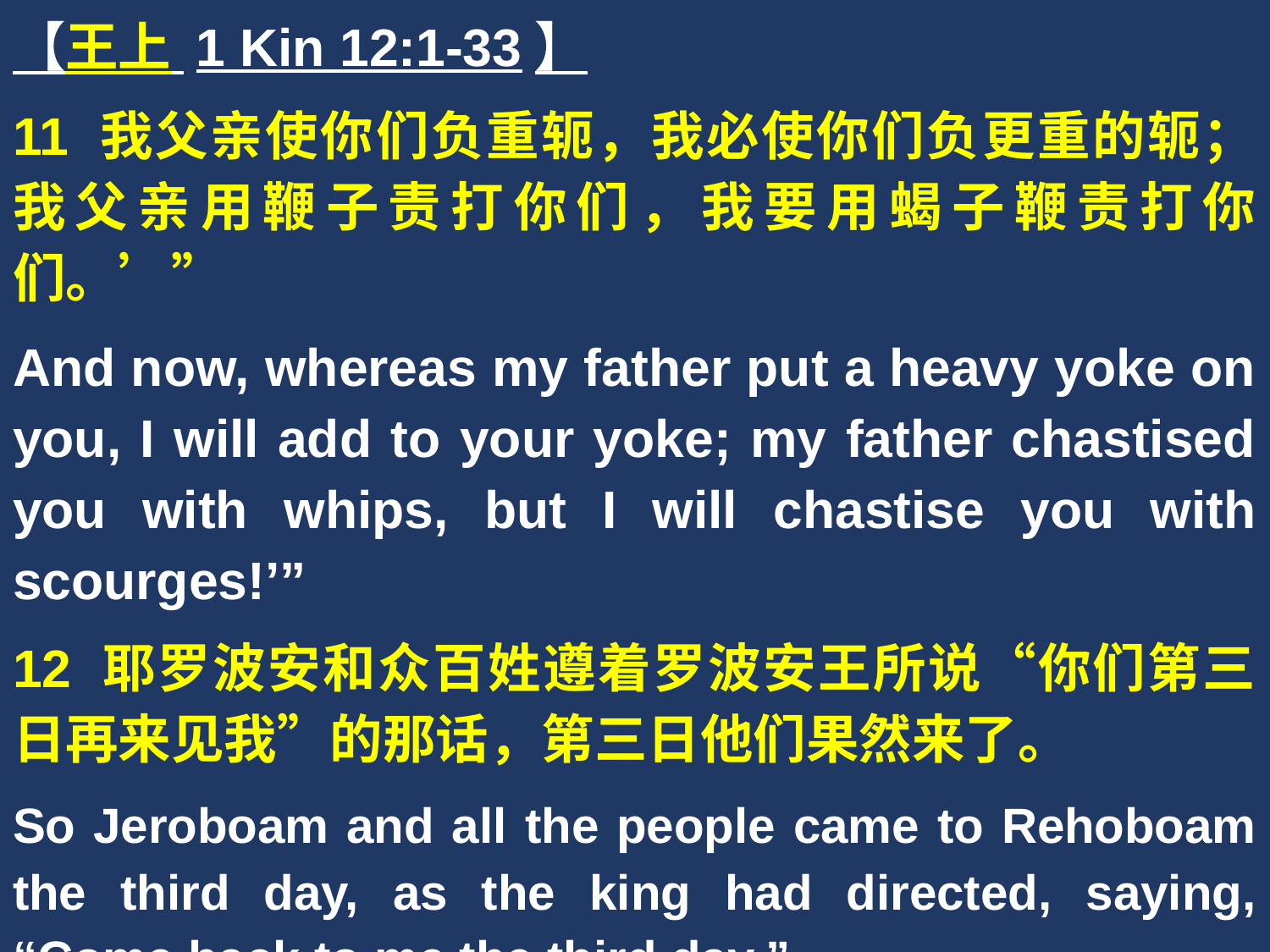

【王上 1 Kin 12:1-33】
11 我父亲使你们负重轭，我必使你们负更重的轭；我父亲用鞭子责打你们，我要用蝎子鞭责打你们。’”
And now, whereas my father put a heavy yoke on you, I will add to your yoke; my father chastised you with whips, but I will chastise you with scourges!’”
12 耶罗波安和众百姓遵着罗波安王所说“你们第三日再来见我”的那话，第三日他们果然来了。
So Jeroboam and all the people came to Rehoboam the third day, as the king had directed, saying, “Come back to me the third day.”